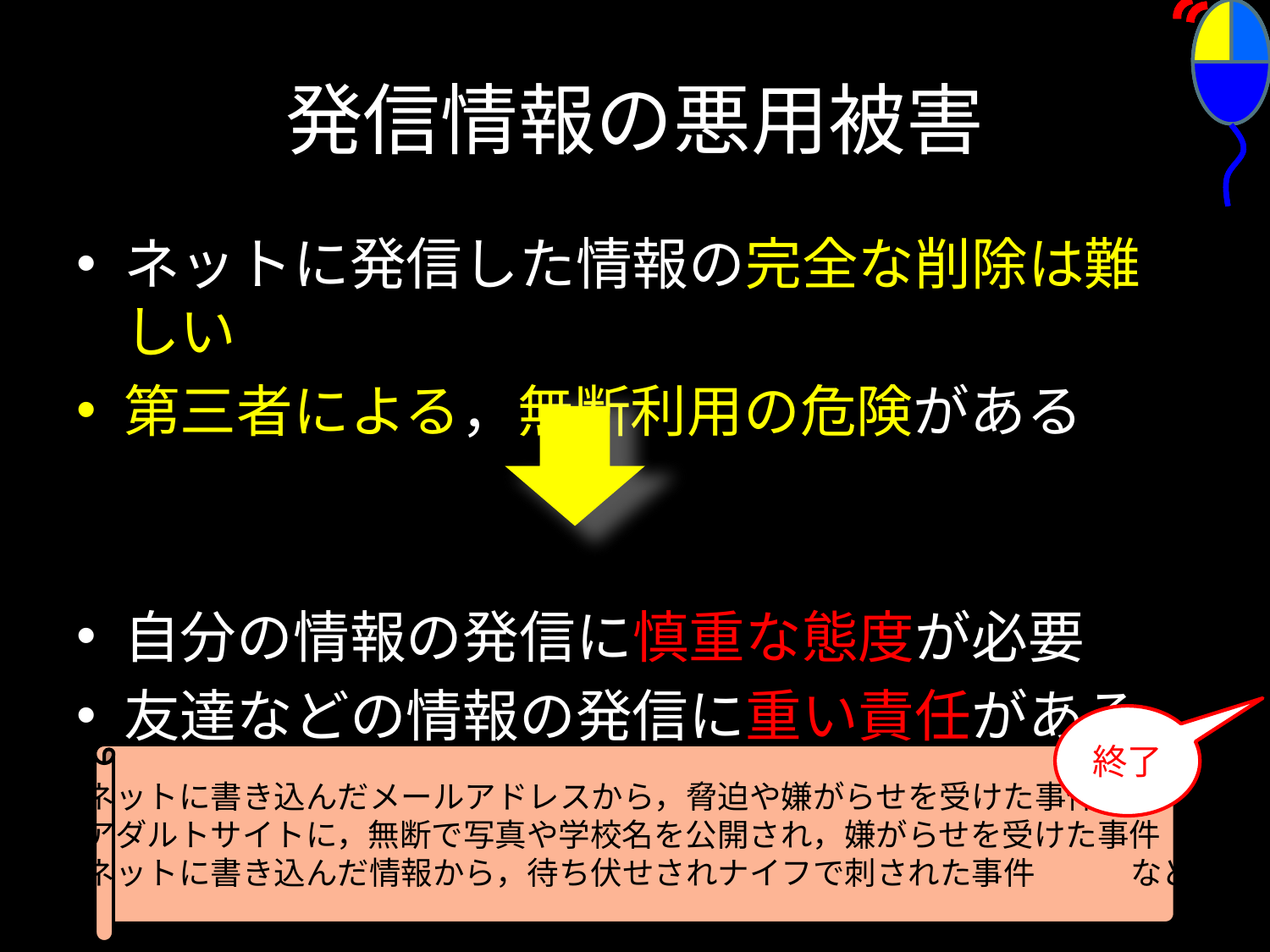

# 発信情報の悪用被害
ネットに発信した情報の完全な削除は難しい
第三者による，無断利用の危険がある
自分の情報の発信に慎重な態度が必要
友達などの情報の発信に重い責任がある

終了

ネットに書き込んだメールアドレスから，脅迫や嫌がらせを受けた事件
アダルトサイトに，無断で写真や学校名を公開され，嫌がらせを受けた事件
ネットに書き込んだ情報から，待ち伏せされナイフで刺された事件　　　など